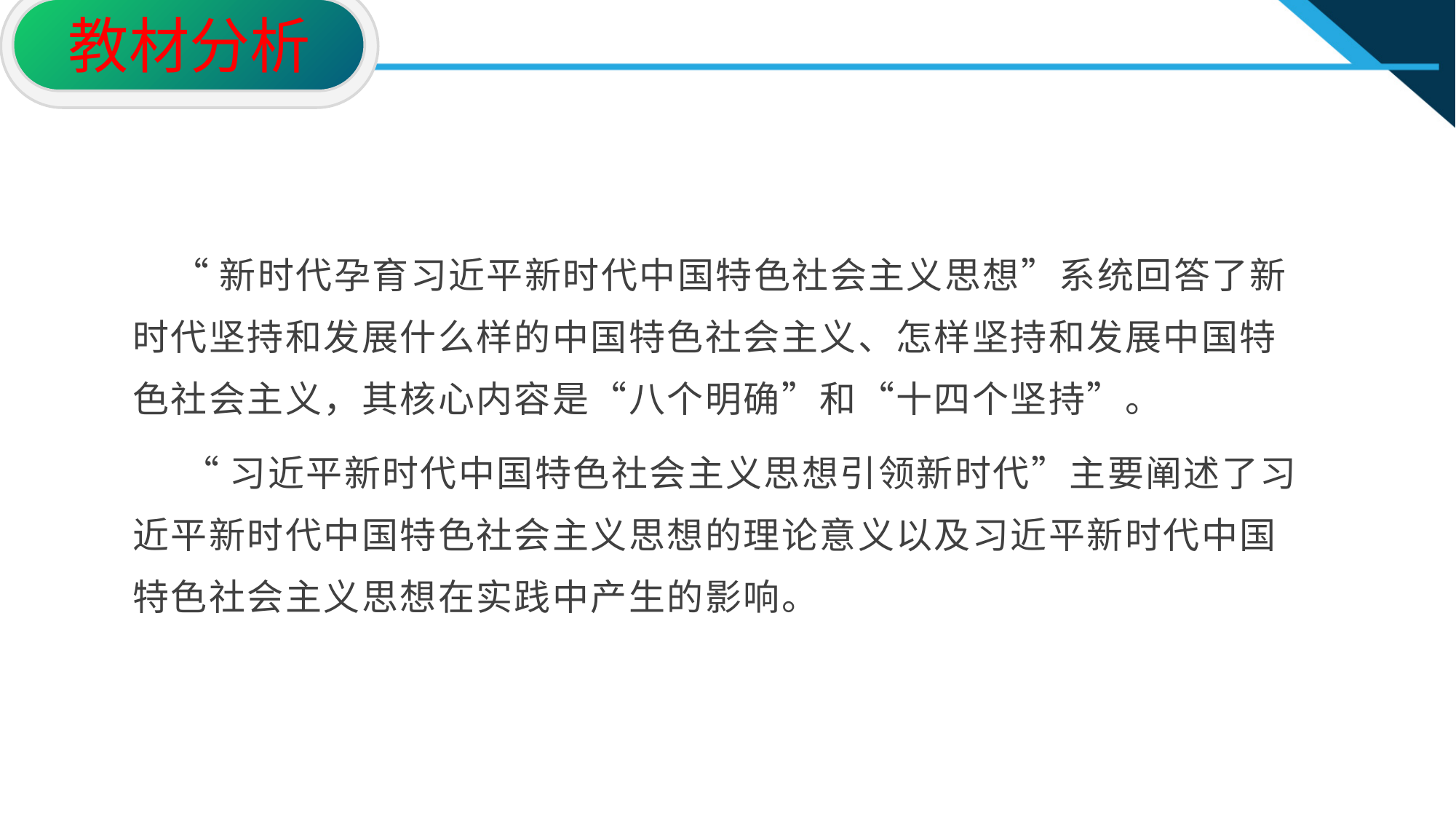

教材分析
    “新时代孕育习近平新时代中国特色社会主义思想”系统回答了新时代坚持和发展什么样的中国特色社会主义、怎样坚持和发展中国特色社会主义，其核心内容是“八个明确”和“十四个坚持”。
     “习近平新时代中国特色社会主义思想引领新时代”主要阐述了习近平新时代中国特色社会主义思想的理论意义以及习近平新时代中国特色社会主义思想在实践中产生的影响。